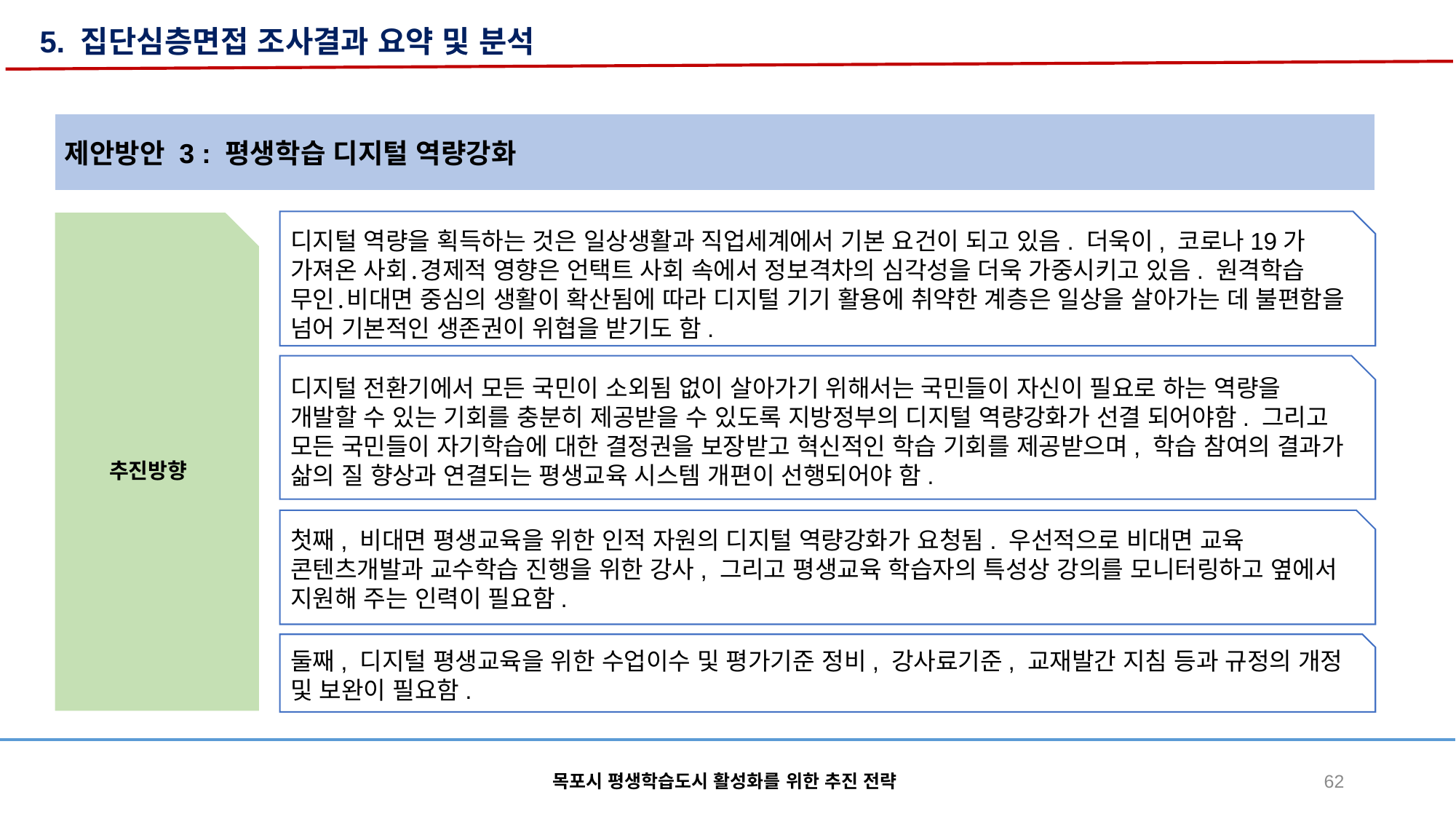

5. 집단심층면접 조사결과 요약 및 분석
제안방안 3 : 평생학습 디지털 역량강화
추진방향
디지털 역량을 획득하는 것은 일상생활과 직업세계에서 기본 요건이 되고 있음. 더욱이, 코로나19가 가져온 사회․경제적 영향은 언택트 사회 속에서 정보격차의 심각성을 더욱 가중시키고 있음. 원격학습 무인․비대면 중심의 생활이 확산됨에 따라 디지털 기기 활용에 취약한 계층은 일상을 살아가는 데 불편함을 넘어 기본적인 생존권이 위협을 받기도 함.
디지털 전환기에서 모든 국민이 소외됨 없이 살아가기 위해서는 국민들이 자신이 필요로 하는 역량을 개발할 수 있는 기회를 충분히 제공받을 수 있도록 지방정부의 디지털 역량강화가 선결 되어야함. 그리고 모든 국민들이 자기학습에 대한 결정권을 보장받고 혁신적인 학습 기회를 제공받으며, 학습 참여의 결과가 삶의 질 향상과 연결되는 평생교육 시스템 개편이 선행되어야 함.
첫째, 비대면 평생교육을 위한 인적 자원의 디지털 역량강화가 요청됨. 우선적으로 비대면 교육 콘텐츠개발과 교수학습 진행을 위한 강사, 그리고 평생교육 학습자의 특성상 강의를 모니터링하고 옆에서 지원해 주는 인력이 필요함.
둘째, 디지털 평생교육을 위한 수업이수 및 평가기준 정비, 강사료기준, 교재발간 지침 등과 규정의 개정 및 보완이 필요함.
목포시 평생학습도시 활성화를 위한 추진 전략
62